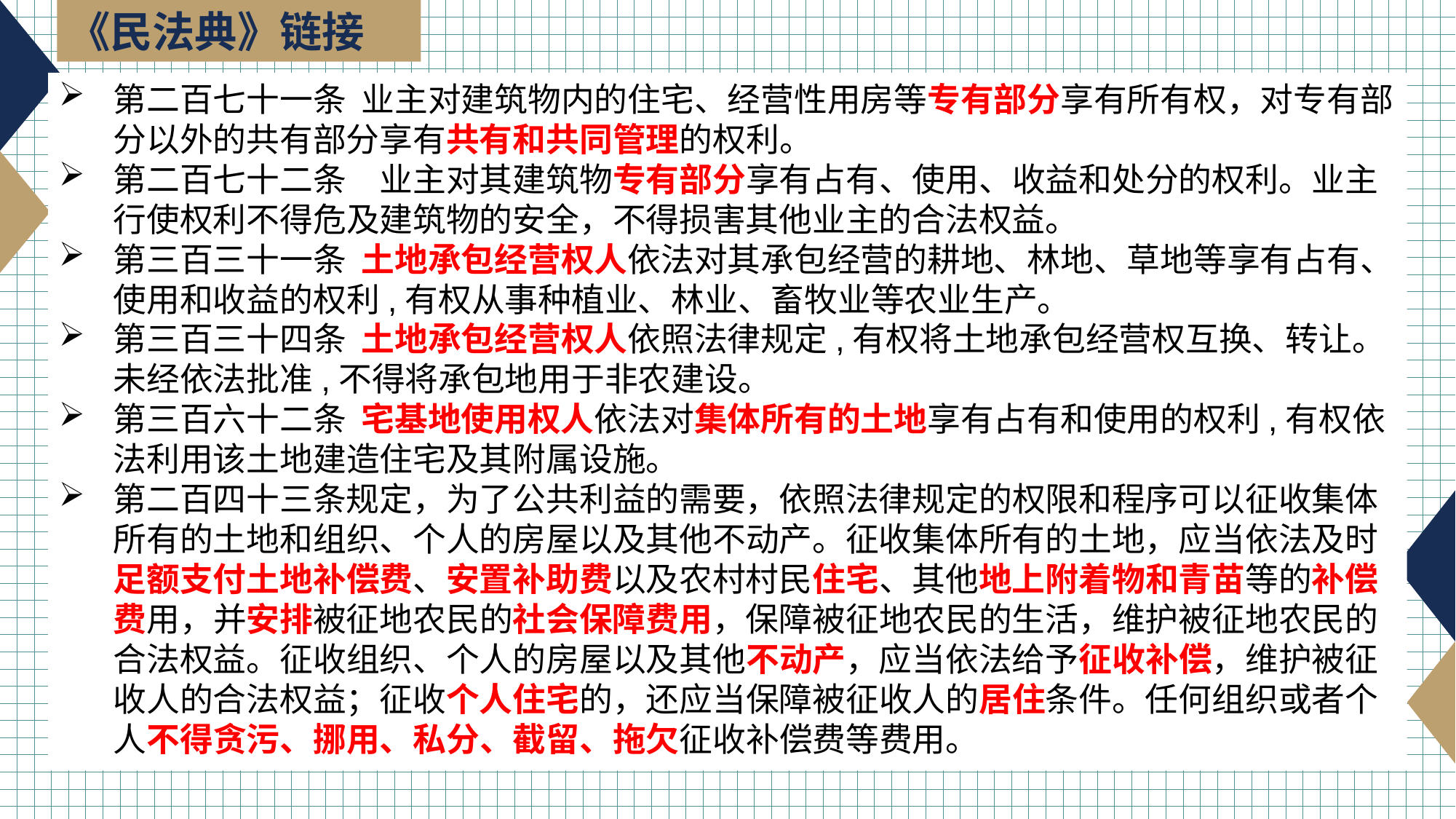

《民法典》链接
第二百七十一条  业主对建筑物内的住宅、经营性用房等专有部分享有所有权，对专有部分以外的共有部分享有共有和共同管理的权利。
第二百七十二条　业主对其建筑物专有部分享有占有、使用、收益和处分的权利。业主行使权利不得危及建筑物的安全，不得损害其他业主的合法权益。
第三百三十一条  土地承包经营权人依法对其承包经营的耕地、林地、草地等享有占有、使用和收益的权利,有权从事种植业、林业、畜牧业等农业生产。
第三百三十四条  土地承包经营权人依照法律规定,有权将土地承包经营权互换、转让。未经依法批准,不得将承包地用于非农建设。
第三百六十二条  宅基地使用权人依法对集体所有的土地享有占有和使用的权利,有权依法利用该土地建造住宅及其附属设施。
第二百四十三条规定，为了公共利益的需要，依照法律规定的权限和程序可以征收集体所有的土地和组织、个人的房屋以及其他不动产。征收集体所有的土地，应当依法及时足额支付土地补偿费、安置补助费以及农村村民住宅、其他地上附着物和青苗等的补偿费用，并安排被征地农民的社会保障费用，保障被征地农民的生活，维护被征地农民的合法权益。征收组织、个人的房屋以及其他不动产，应当依法给予征收补偿，维护被征收人的合法权益；征收个人住宅的，还应当保障被征收人的居住条件。任何组织或者个人不得贪污、挪用、私分、截留、拖欠征收补偿费等费用。